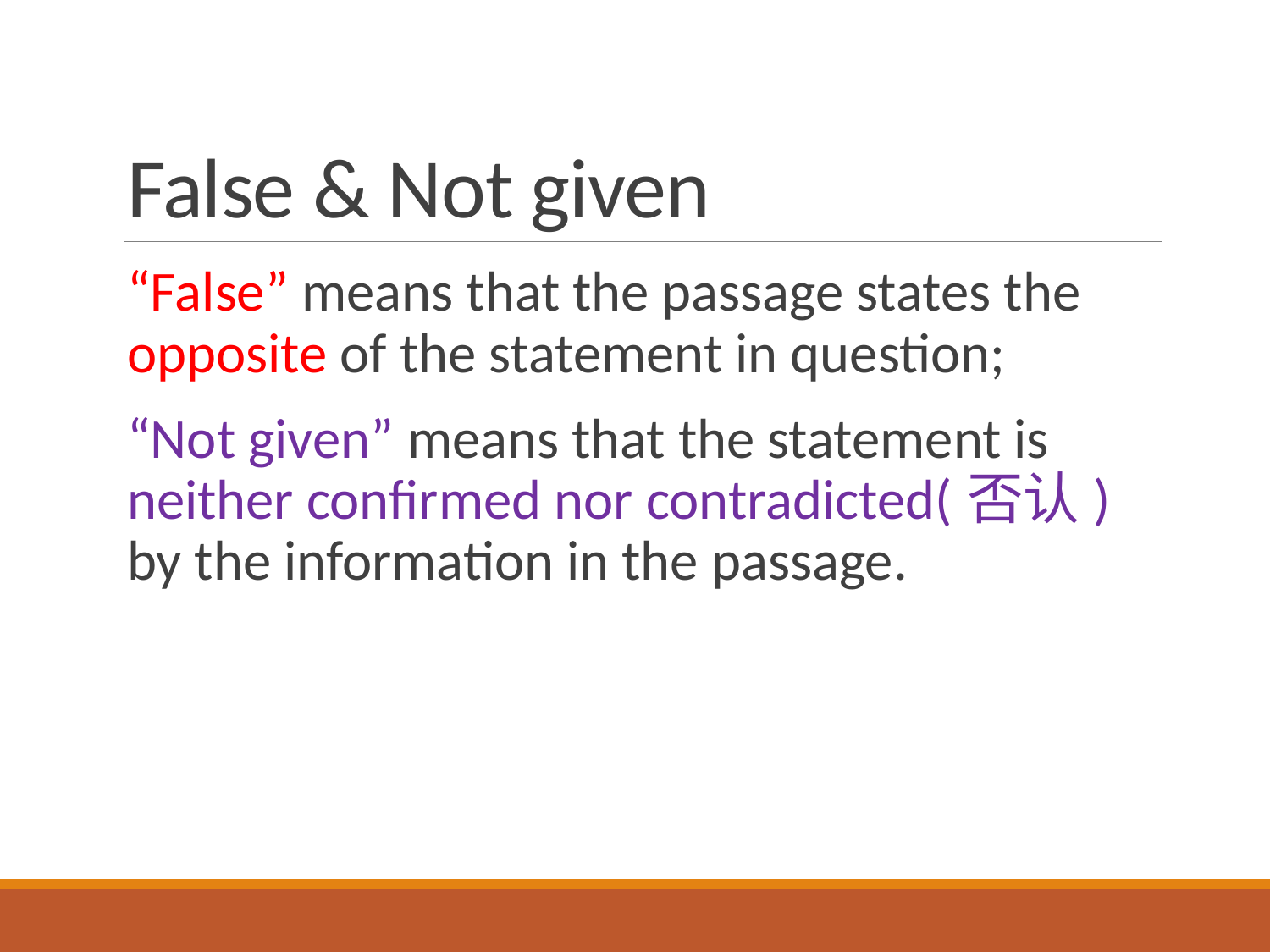

# False & Not given
“False” means that the passage states the opposite of the statement in question;
“Not given” means that the statement is neither confirmed nor contradicted(否认) by the information in the passage.